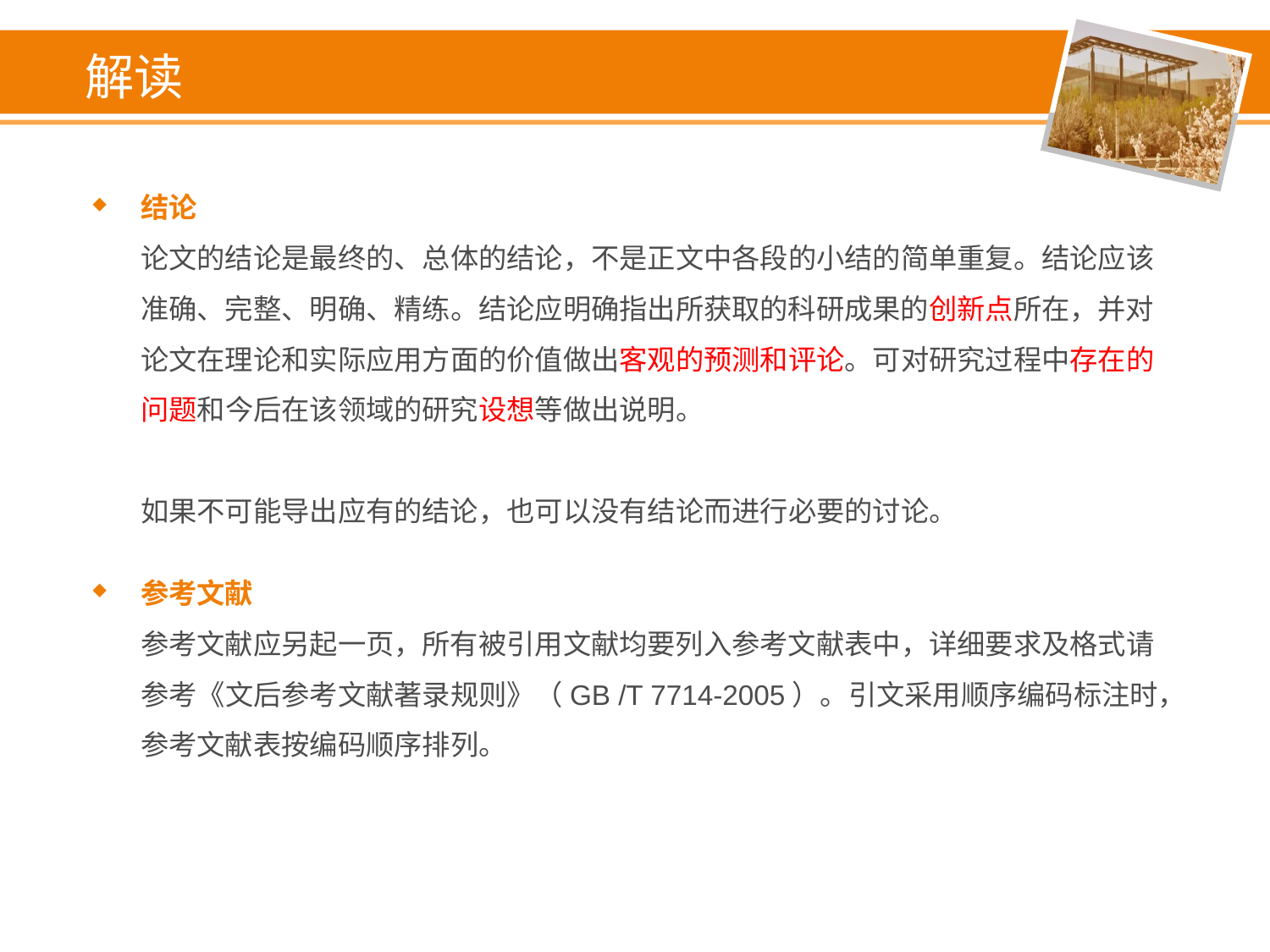

# 解读
结论
论文的结论是最终的、总体的结论，不是正文中各段的小结的简单重复。结论应该准确、完整、明确、精练。结论应明确指出所获取的科研成果的创新点所在，并对论文在理论和实际应用方面的价值做出客观的预测和评论。可对研究过程中存在的问题和今后在该领域的研究设想等做出说明。
如果不可能导出应有的结论，也可以没有结论而进行必要的讨论。
参考文献
参考文献应另起一页，所有被引用文献均要列入参考文献表中，详细要求及格式请参考《文后参考文献著录规则》（GB /T 7714-2005）。引文采用顺序编码标注时，参考文献表按编码顺序排列。